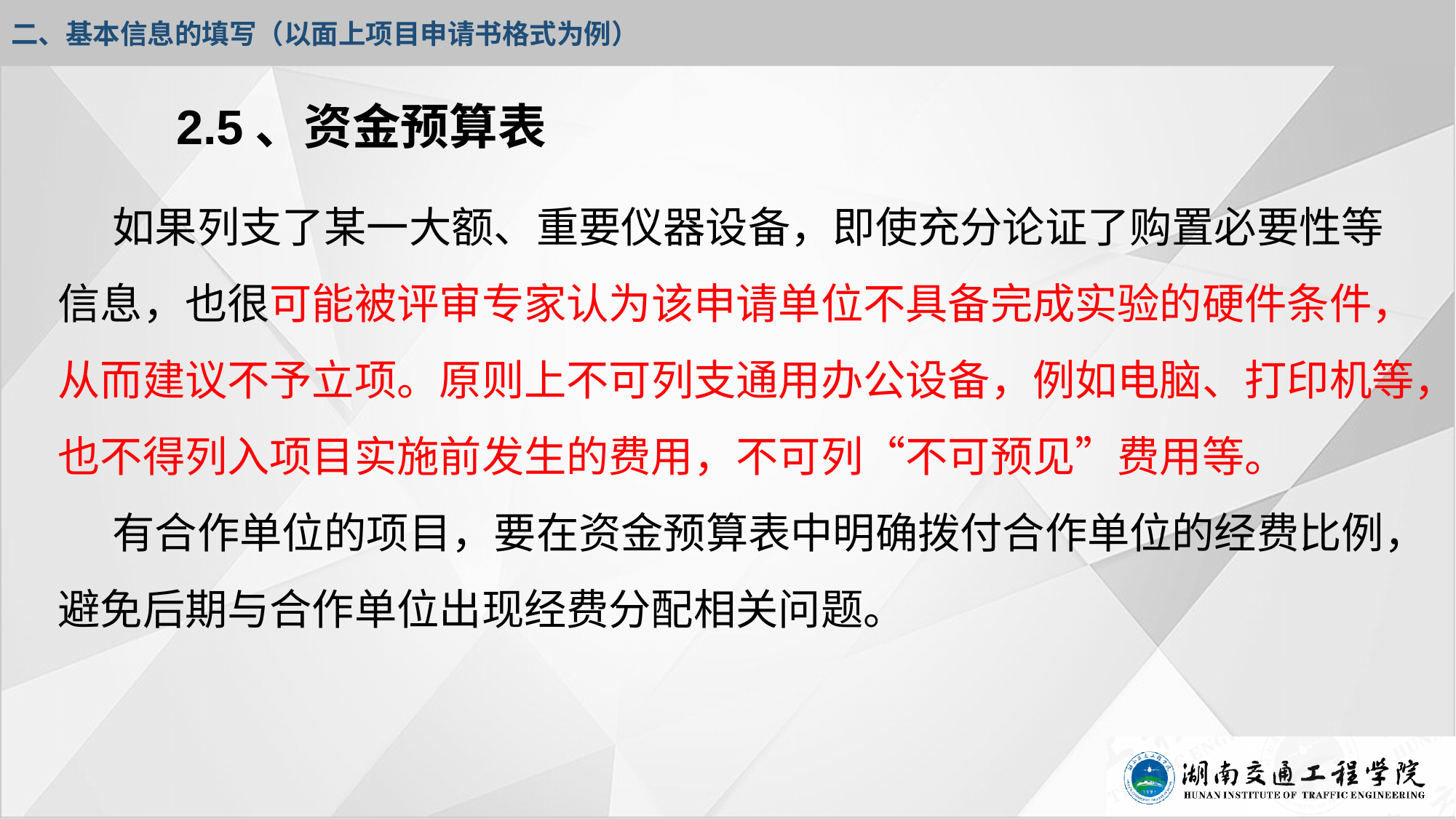

二、基本信息的填写（以面上项目申请书格式为例）
# 2.5、资金预算表
如果列支了某一大额、重要仪器设备，即使充分论证了购置必要性等信息，也很可能被评审专家认为该申请单位不具备完成实验的硬件条件，从而建议不予立项。原则上不可列支通用办公设备，例如电脑、打印机等，也不得列入项目实施前发生的费用，不可列“不可预见”费用等。
有合作单位的项目，要在资金预算表中明确拨付合作单位的经费比例，避免后期与合作单位出现经费分配相关问题。